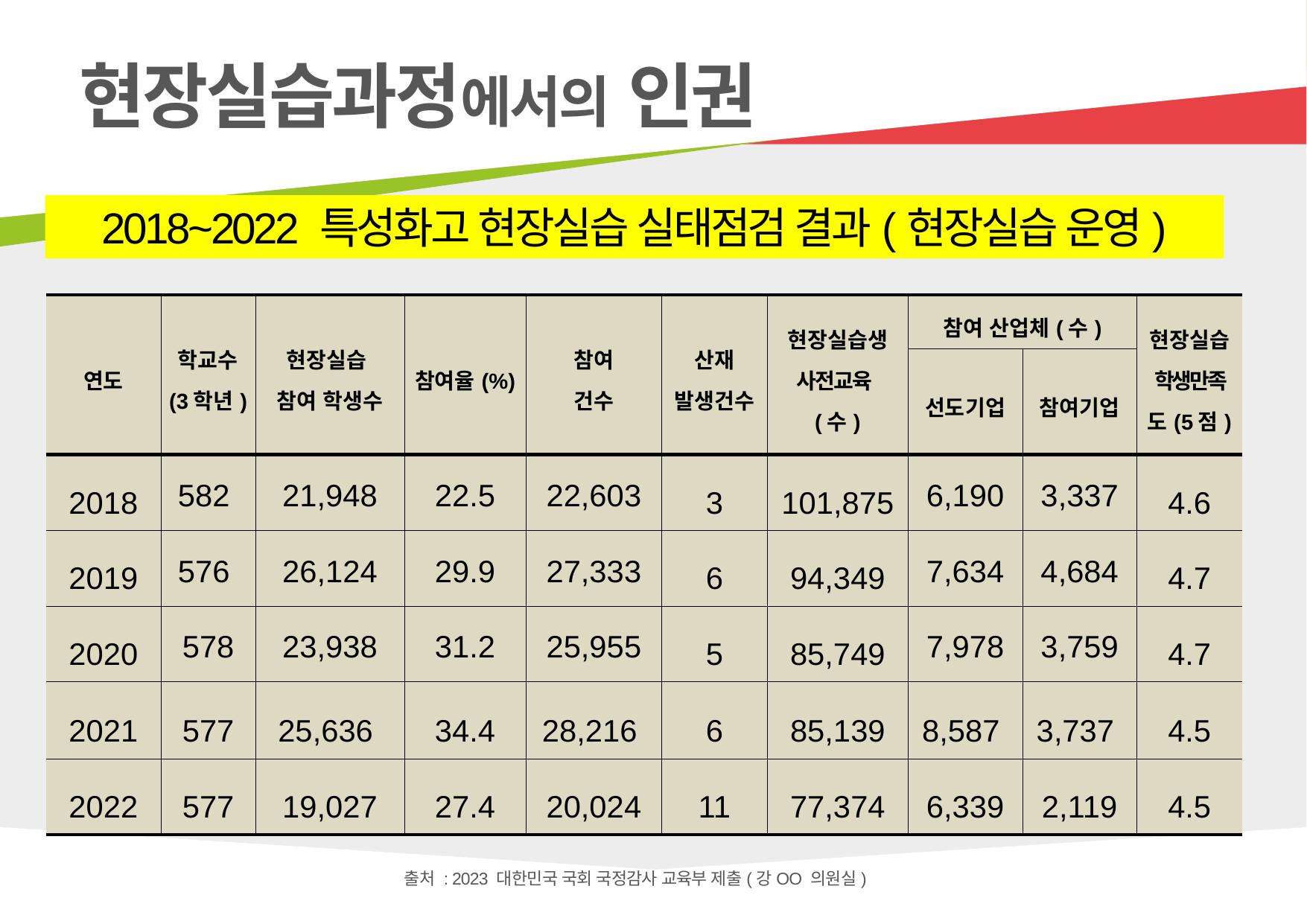

현장실습과정에서의 인권
2018~2022 특성화고 현장실습 실태점검 결과(현장실습 운영)
| 연도 | 학교수 (3학년) | 현장실습 참여 학생수 | 참여율(%) | 참여 건수 | 산재 발생건수 | 현장실습생 사전교육(수) | 참여 산업체(수) |  | 현장실습 학생만족도(5점) |
| --- | --- | --- | --- | --- | --- | --- | --- | --- | --- |
|  |  |  |  |  |  |  | 선도기업 | 참여기업 |  |
| 2018 | 582 | 21,948 | 22.5 | 22,603 | 3 | 101,875 | 6,190 | 3,337 | 4.6 |
| 2019 | 576 | 26,124 | 29.9 | 27,333 | 6 | 94,349 | 7,634 | 4,684 | 4.7 |
| 2020 | 578 | 23,938 | 31.2 | 25,955 | 5 | 85,749 | 7,978 | 3,759 | 4.7 |
| 2021 | 577 | 25,636 | 34.4 | 28,216 | 6 | 85,139 | 8,587 | 3,737 | 4.5 |
| 2022 | 577 | 19,027 | 27.4 | 20,024 | 11 | 77,374 | 6,339 | 2,119 | 4.5 |

출처 : 2023 대한민국 국회 국정감사 교육부 제출(강OO 의원실)